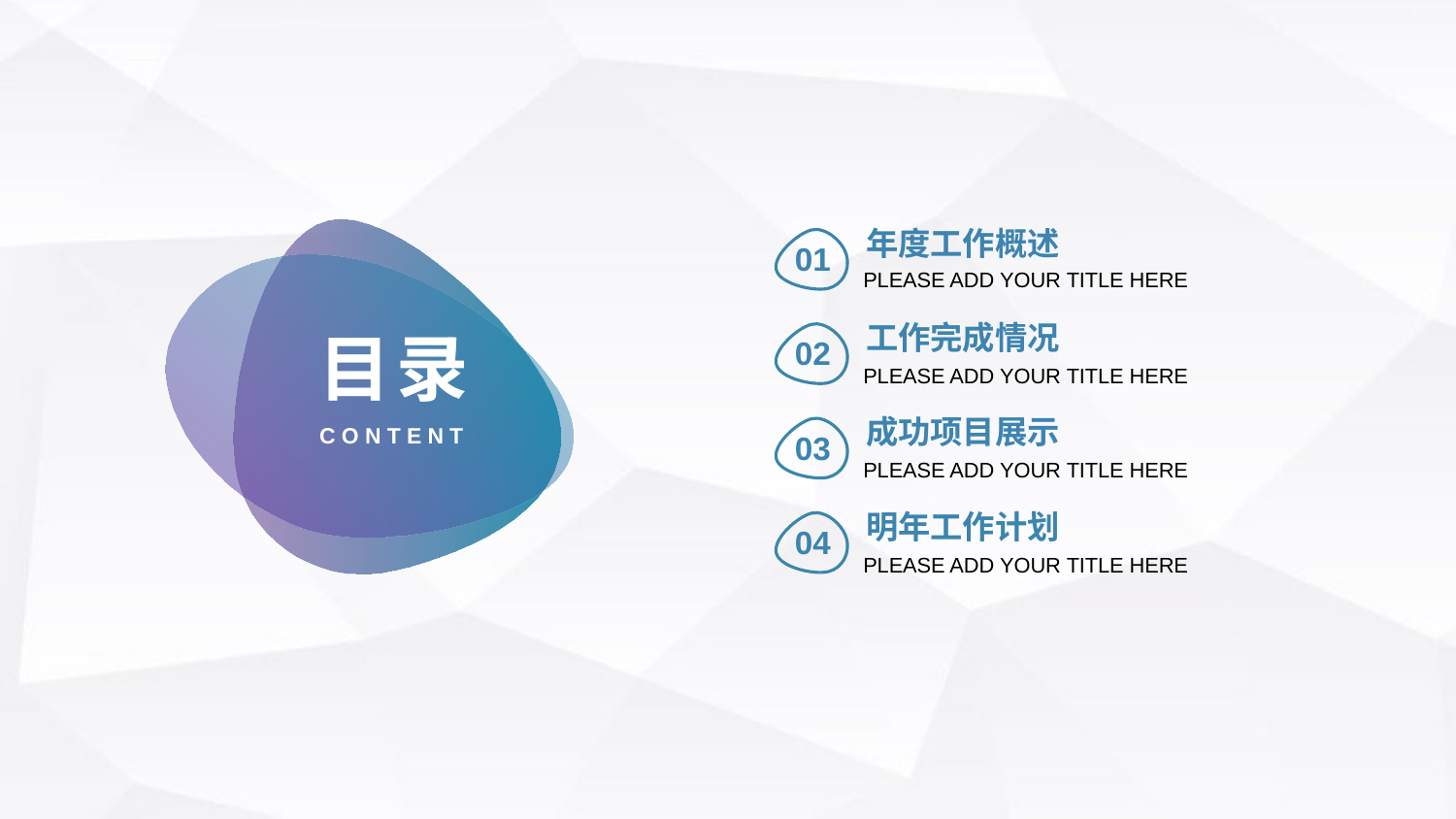

年度工作概述
PLEASE ADD YOUR TITLE HERE

01
目录
CONTENT
工作完成情况
PLEASE ADD YOUR TITLE HERE

02
成功项目展示
PLEASE ADD YOUR TITLE HERE

03
明年工作计划
PLEASE ADD YOUR TITLE HERE

04